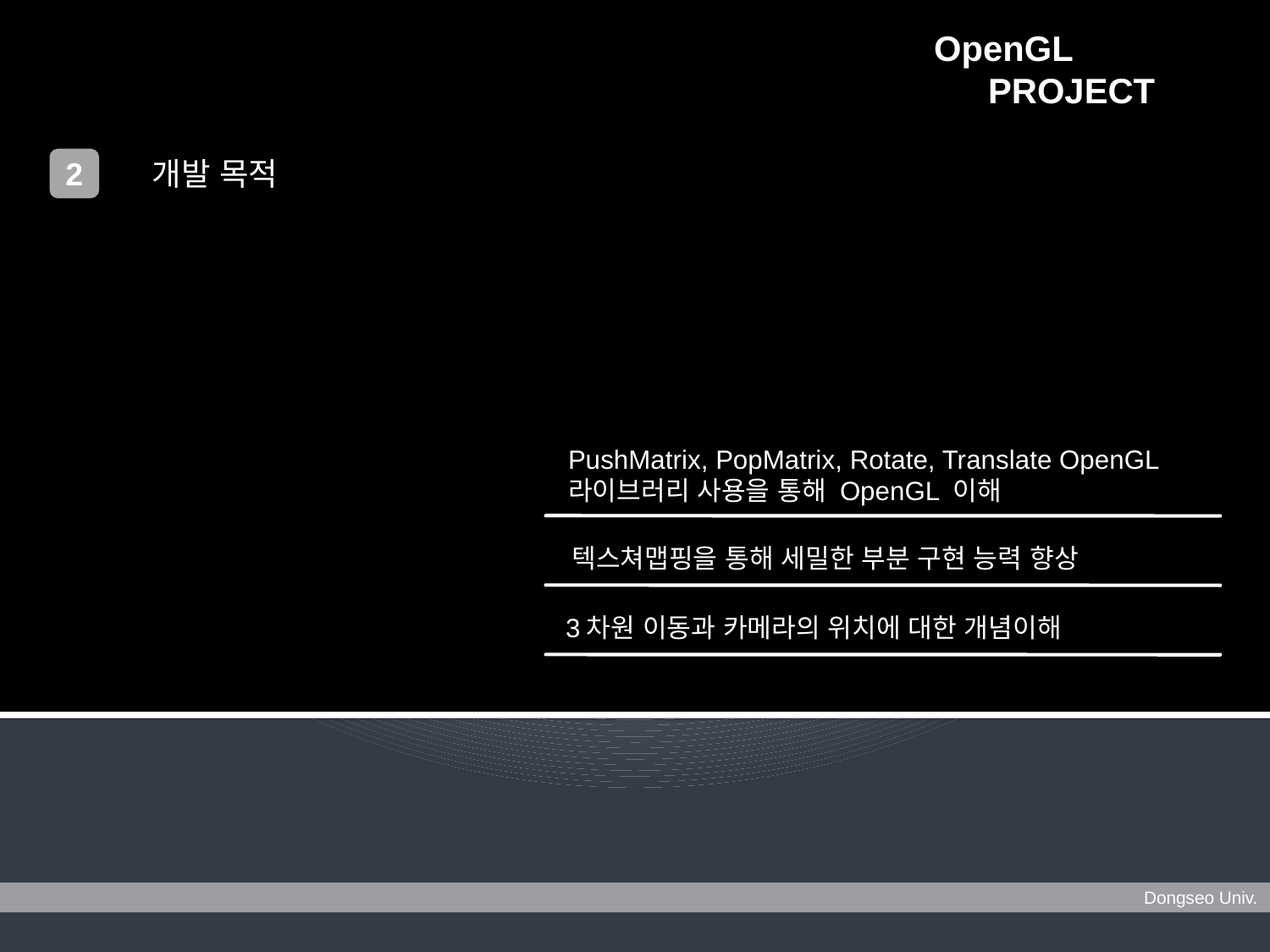

OpenGL               PROJECT

          개발 목적
2
PushMatrix, PopMatrix, Rotate, Translate OpenGL 라이브러리 사용을 통해 OpenGL 이해
 텍스쳐맵핑을 통해 세밀한 부분 구현 능력 향상
 3차원 이동과 카메라의 위치에 대한 개념이해
 Dongseo Univ.